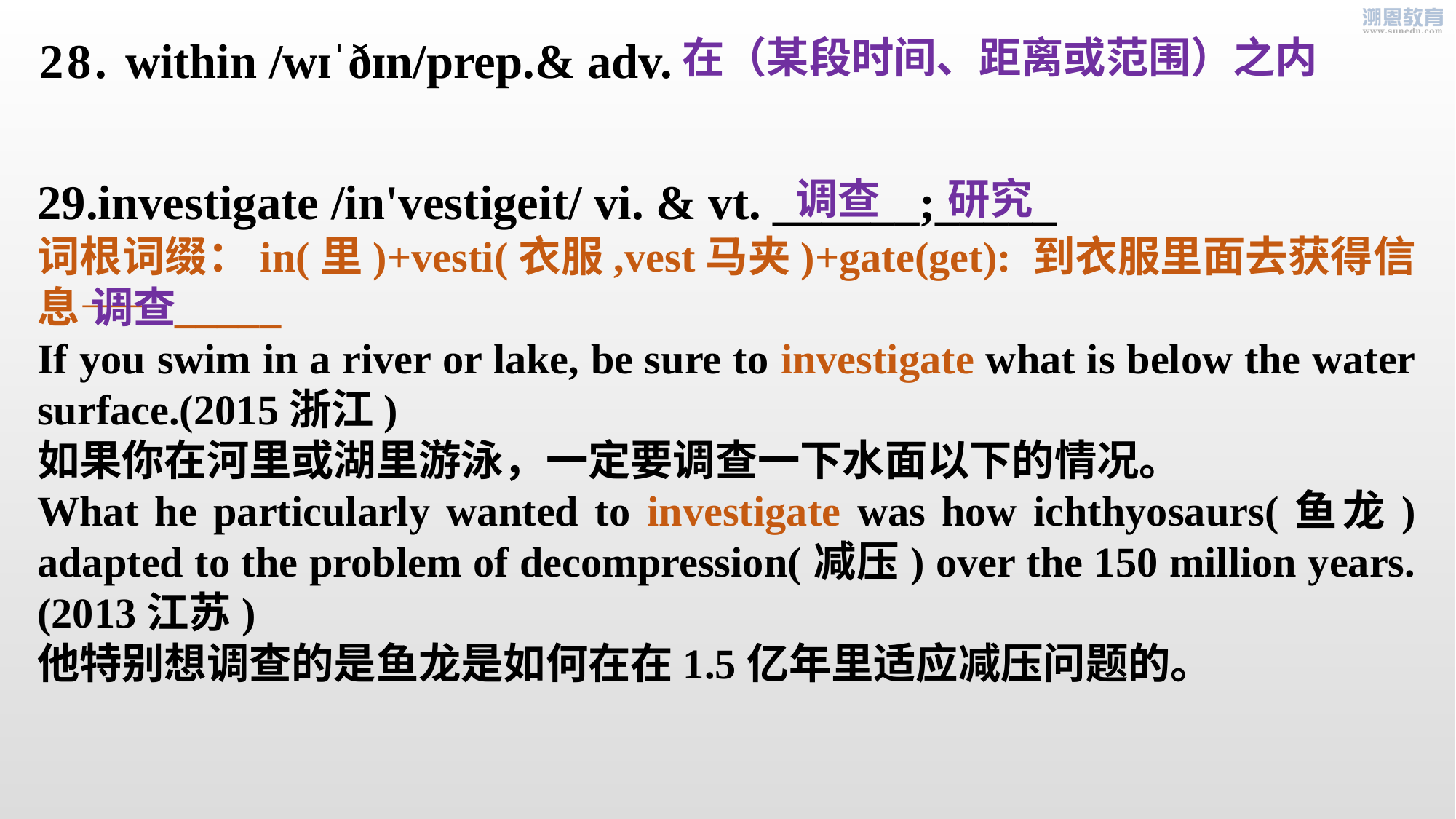

28. within /wɪˈðɪn/prep.& adv.
在（某段时间、距离或范围）之内
29.investigate /in'vestigeit/ vi. & vt. ______;_____
词根词缀：in(里)+vesti(衣服,vest马夹)+gate(get): 到衣服里面去获得信息——_____
If you swim in a river or lake, be sure to investigate what is below the water surface.(2015浙江)
如果你在河里或湖里游泳，一定要调查一下水面以下的情况。
What he particularly wanted to investigate was how ichthyosaurs(鱼龙) adapted to the problem of decompression(减压) over the 150 million years.(2013江苏)
他特别想调查的是鱼龙是如何在在1.5亿年里适应减压问题的。
调查       研究
调查